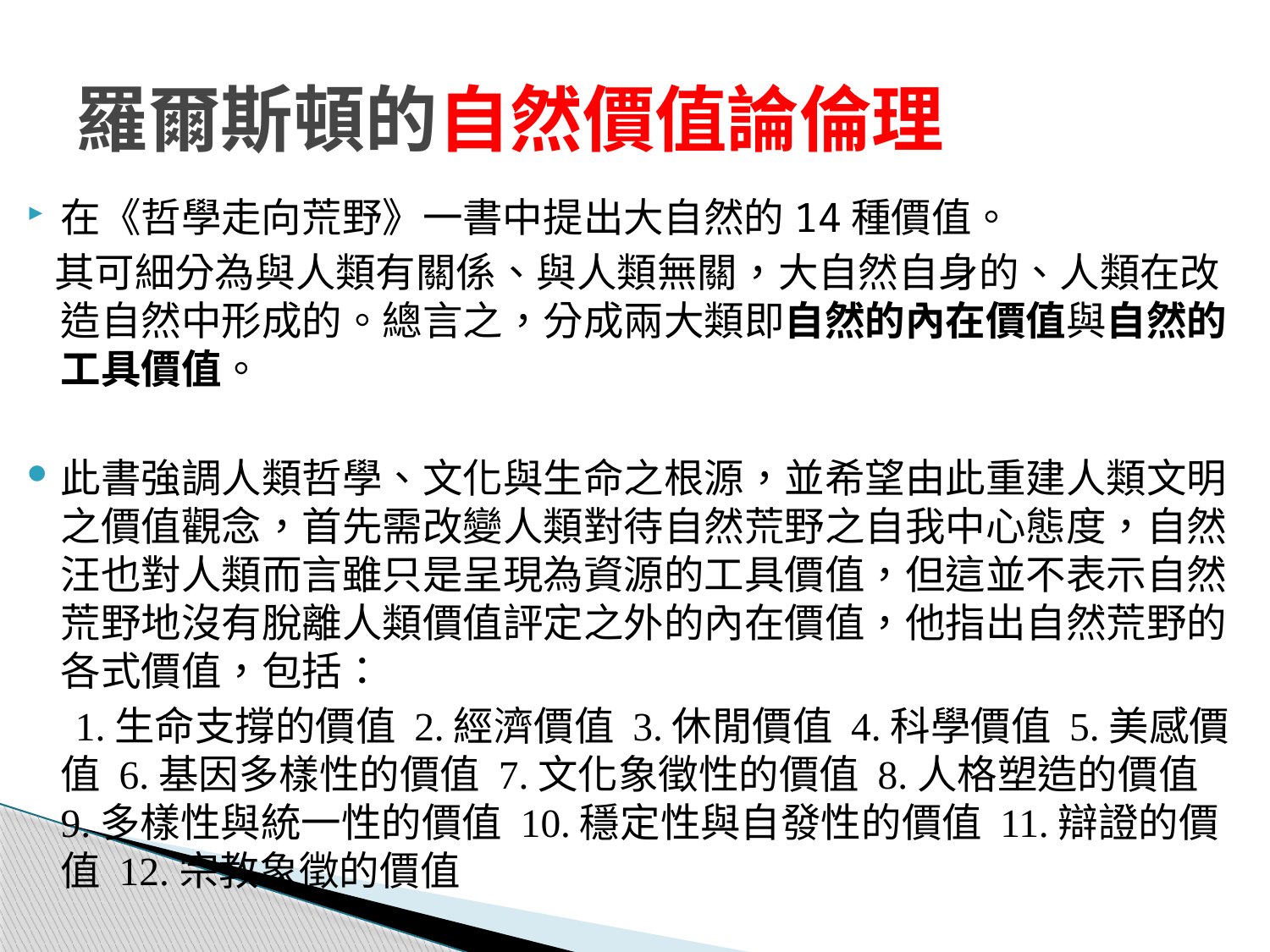

# 羅爾斯頓的自然價值論倫理
在《哲學走向荒野》一書中提出大自然的14種價值。
  其可細分為與人類有關係、與人類無關，大自然自身的、人類在改造自然中形成的。總言之，分成兩大類即自然的內在價值與自然的工具價值。

此書強調人類哲學、文化與生命之根源，並希望由此重建人類文明之價值觀念，首先需改變人類對待自然荒野之自我中心態度，自然汪也對人類而言雖只是呈現為資源的工具價值，但這並不表示自然荒野地沒有脫離人類價值評定之外的內在價值，他指出自然荒野的各式價值，包括：
  1.生命支撐的價值 2.經濟價值 3.休閒價值 4.科學價值 5.美感價值 6.基因多樣性的價值 7.文化象徵性的價值 8.人格塑造的價值 9.多樣性與統一性的價值 10.穩定性與自發性的價值 11.辯證的價值 12.宗教象徵的價值